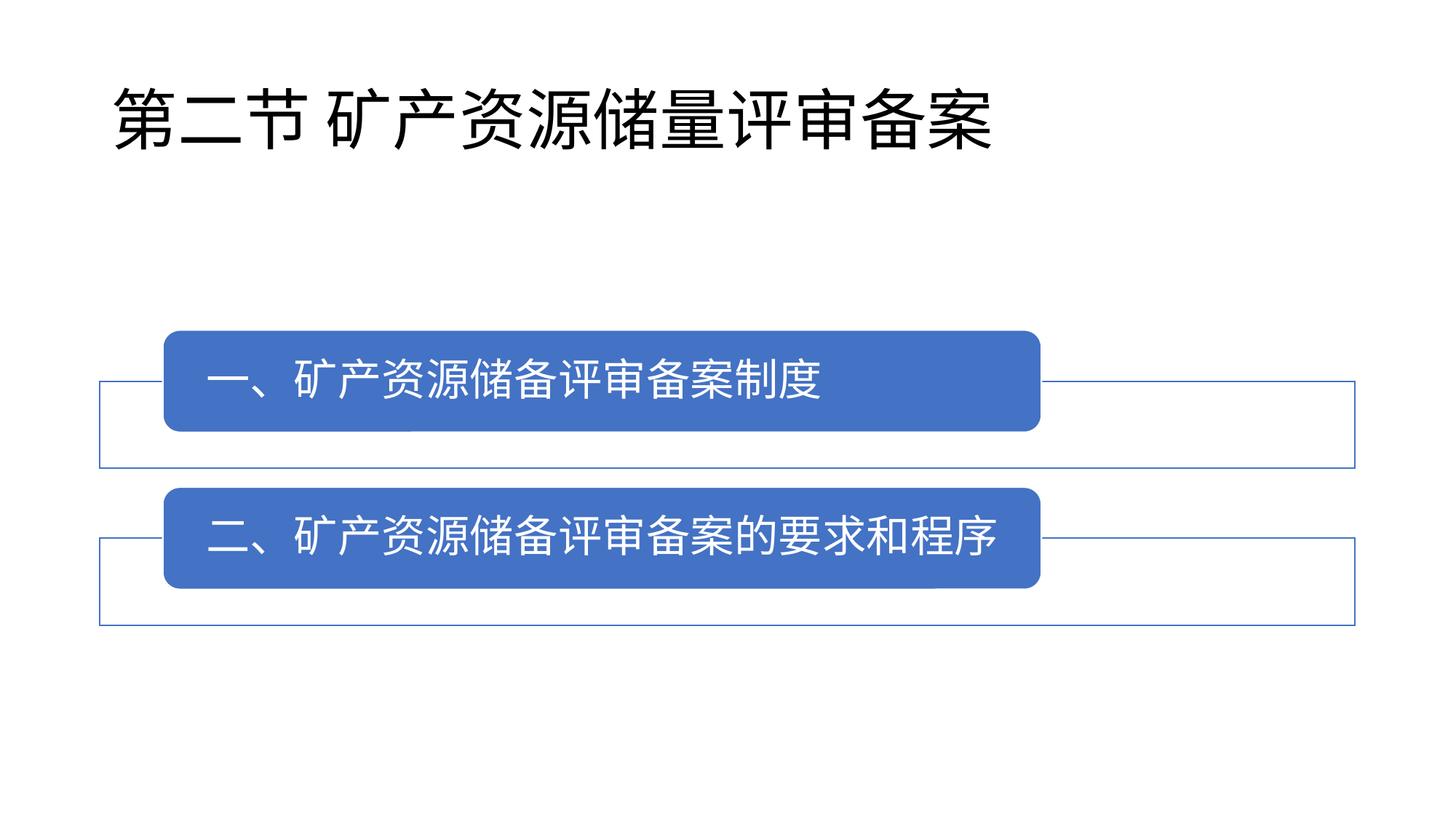

# 第二节 矿产资源储量评审备案
一、矿产资源储备评审备案制度
二、矿产资源储备评审备案的要求和程序